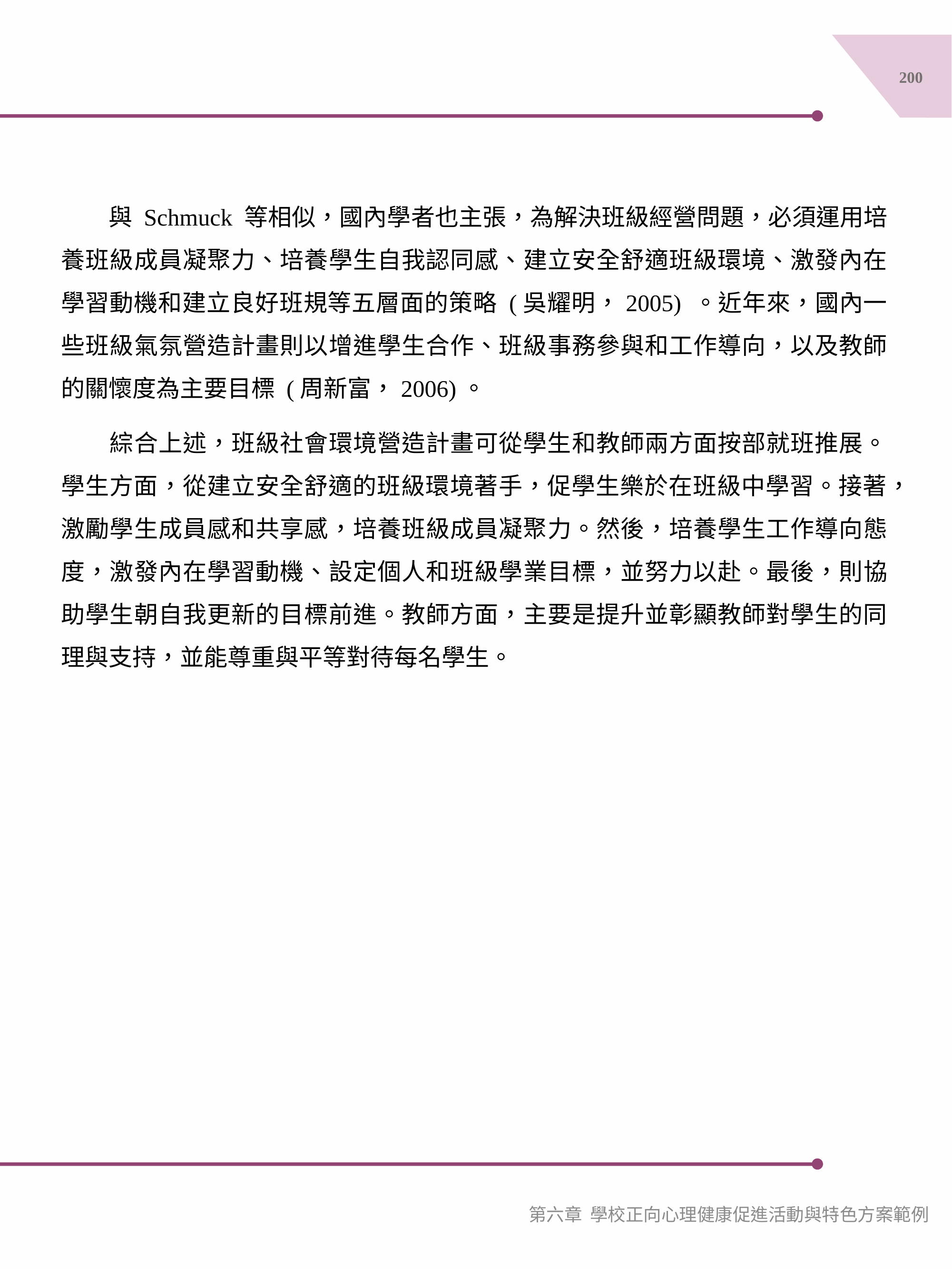

200
　　與 Schmuck 等相似，國內學者也主張，為解決班級經營問題，必須運用培養班級成員凝聚力、培養學生自我認同感、建立安全舒適班級環境、激發內在學習動機和建立良好班規等五層面的策略 (吳耀明，2005) 。近年來，國內一些班級氣氛營造計畫則以增進學生合作、班級事務參與和工作導向，以及教師的關懷度為主要目標 (周新富，2006)。
　　綜合上述，班級社會環境營造計畫可從學生和教師兩方面按部就班推展。學生方面，從建立安全舒適的班級環境著手，促學生樂於在班級中學習。接著，激勵學生成員感和共享感，培養班級成員凝聚力。然後，培養學生工作導向態度，激發內在學習動機、設定個人和班級學業目標，並努力以赴。最後，則協助學生朝自我更新的目標前進。教師方面，主要是提升並彰顯教師對學生的同理與支持，並能尊重與平等對待每名學生。
第六章  學校正向心理健康促進活動與特色方案範例